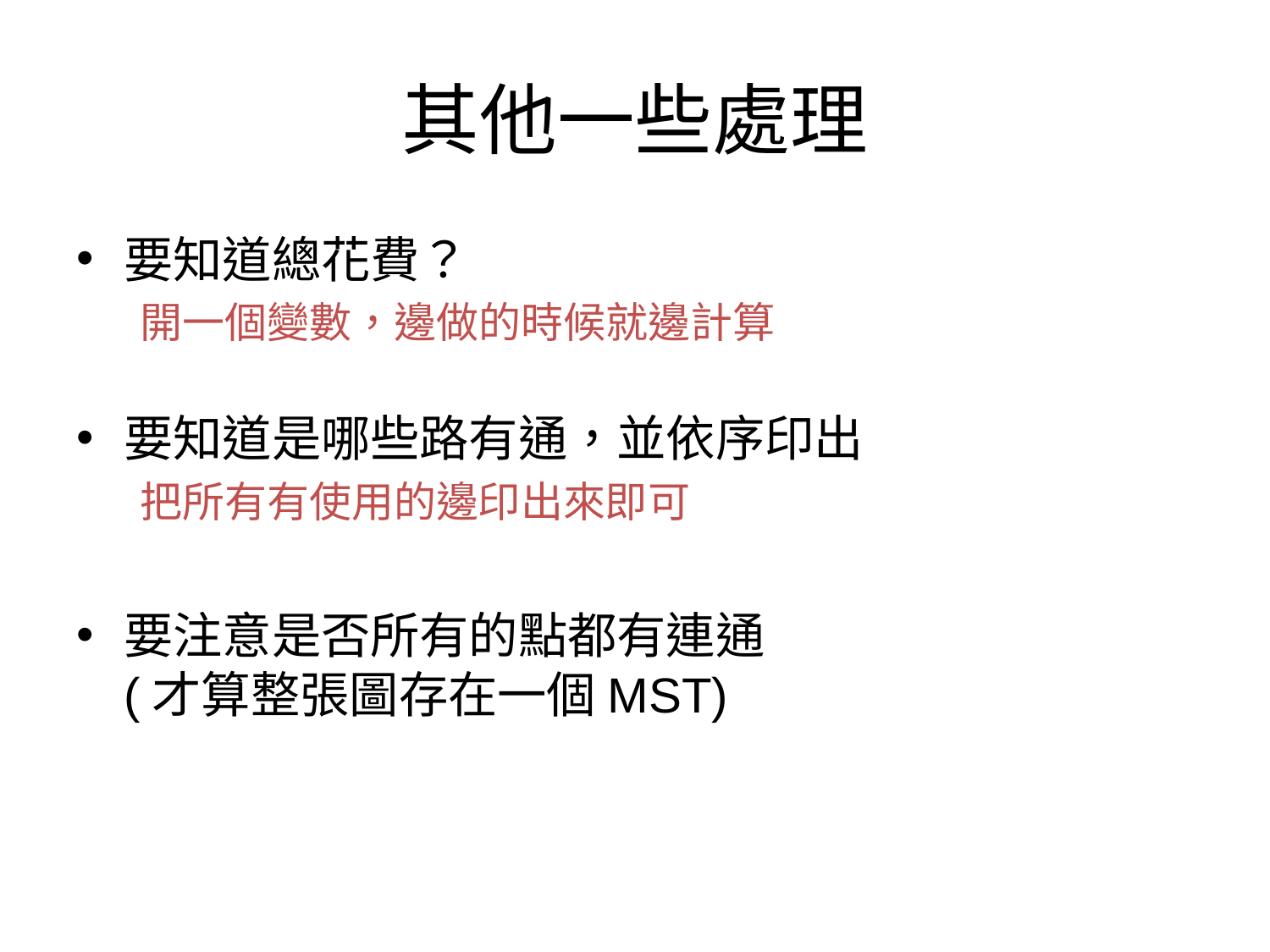

# 其他一些處理
要知道總花費？
開一個變數，邊做的時候就邊計算
要知道是哪些路有通，並依序印出
把所有有使用的邊印出來即可

要注意是否所有的點都有連通
(才算整張圖存在一個MST)